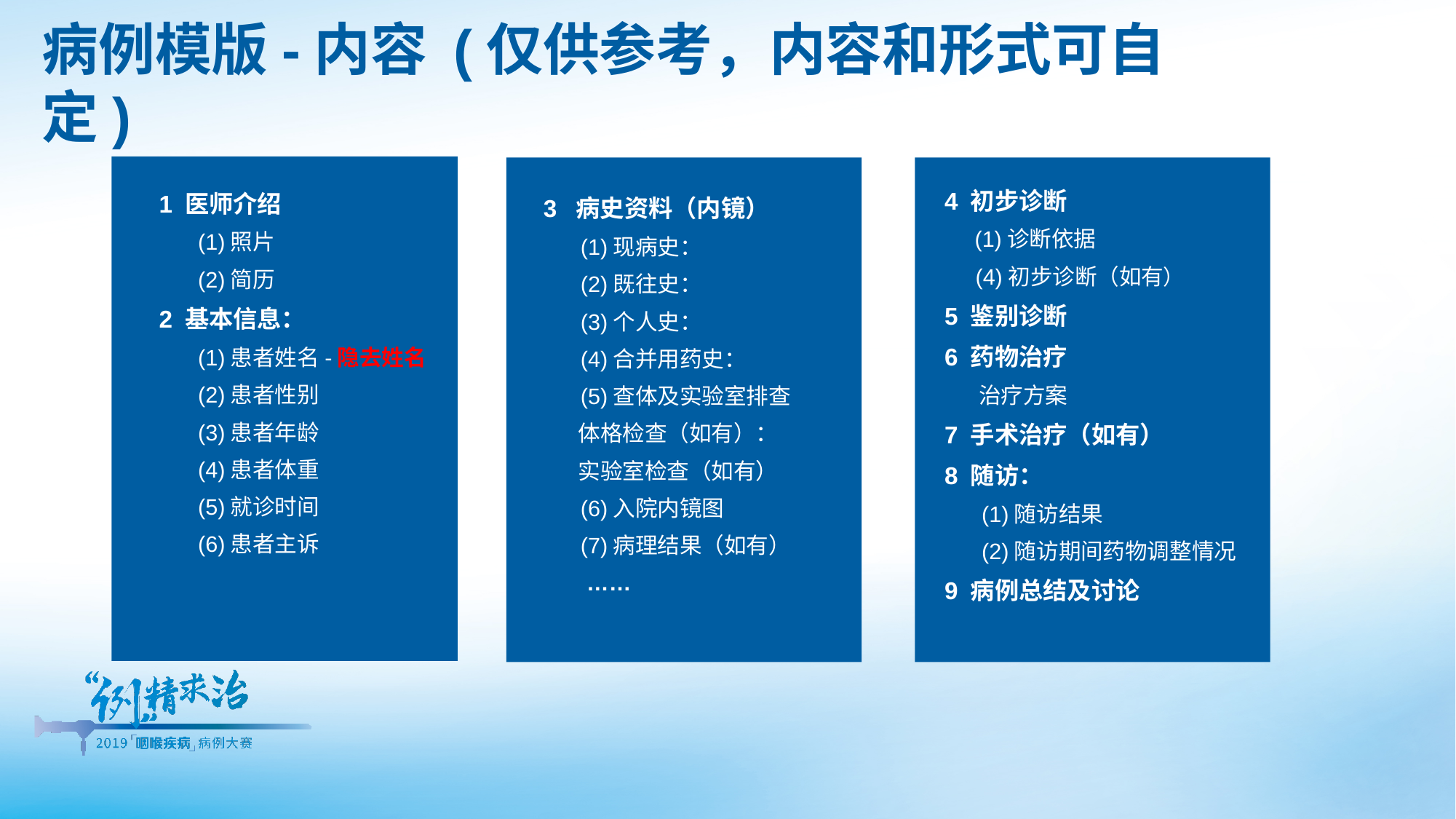

病例模版-内容 (仅供参考，内容和形式可自定)

        1 医师介绍
               (1)照片
               (2)简历
        2 基本信息：
               (1)患者姓名-隐去姓名
               (2)患者性别
               (3)患者年龄
               (4)患者体重
               (5)就诊时间
               (6)患者主诉

3  病史资料（内镜）
      (1)现病史：
      (2)既往史：
      (3)个人史：
      (4)合并用药史：
      (5)查体及实验室排查
      体格检查（如有）：
      实验室检查（如有）
      (6)入院内镜图
      (7)病理结果（如有）
       ……

4 初步诊断
     (1)诊断依据
     (4)初步诊断（如有）
5 鉴别诊断
6 药物治疗
      治疗方案
7 手术治疗（如有）
8 随访：
      (1)随访结果
      (2)随访期间药物调整情况
9 病例总结及讨论